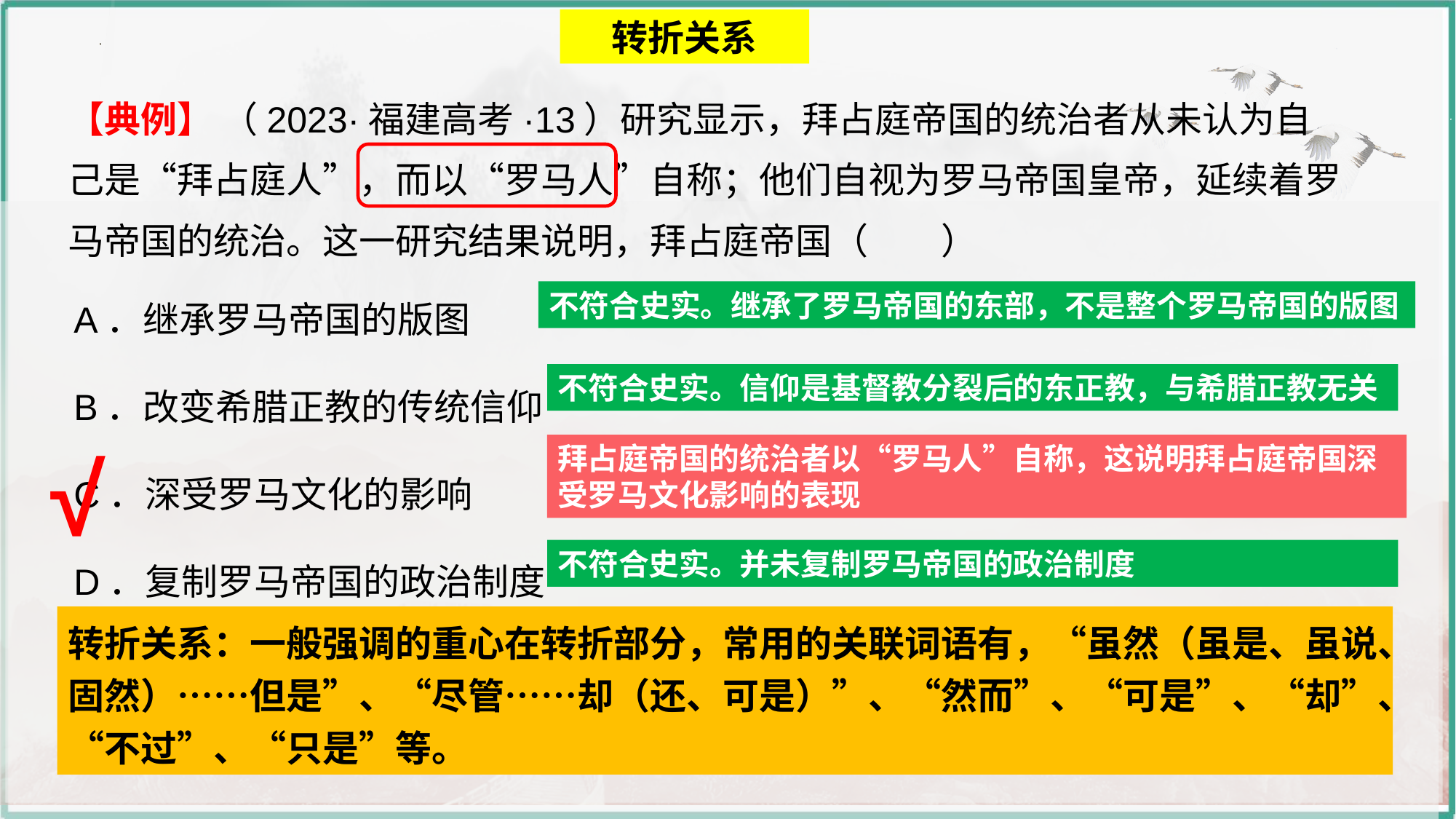

转折关系
【典例】 （2023·福建高考·13）研究显示，拜占庭帝国的统治者从未认为自己是“拜占庭人”，而以“罗马人”自称；他们自视为罗马帝国皇帝，延续着罗马帝国的统治。这一研究结果说明，拜占庭帝国（　　）

A．继承罗马帝国的版图
B．改变希腊正教的传统信仰
C．深受罗马文化的影响
D．复制罗马帝国的政治制度
不符合史实。继承了罗马帝国的东部，不是整个罗马帝国的版图
不符合史实。信仰是基督教分裂后的东正教，与希腊正教无关
√
拜占庭帝国的统治者以“罗马人”自称，这说明拜占庭帝国深受罗马文化影响的表现
不符合史实。并未复制罗马帝国的政治制度
转折关系：一般强调的重心在转折部分，常用的关联词语有，“虽然（虽是、虽说、固然）……但是”、“尽管……却（还、可是）”、“然而”、“可是”、“却”、“不过”、“只是”等。